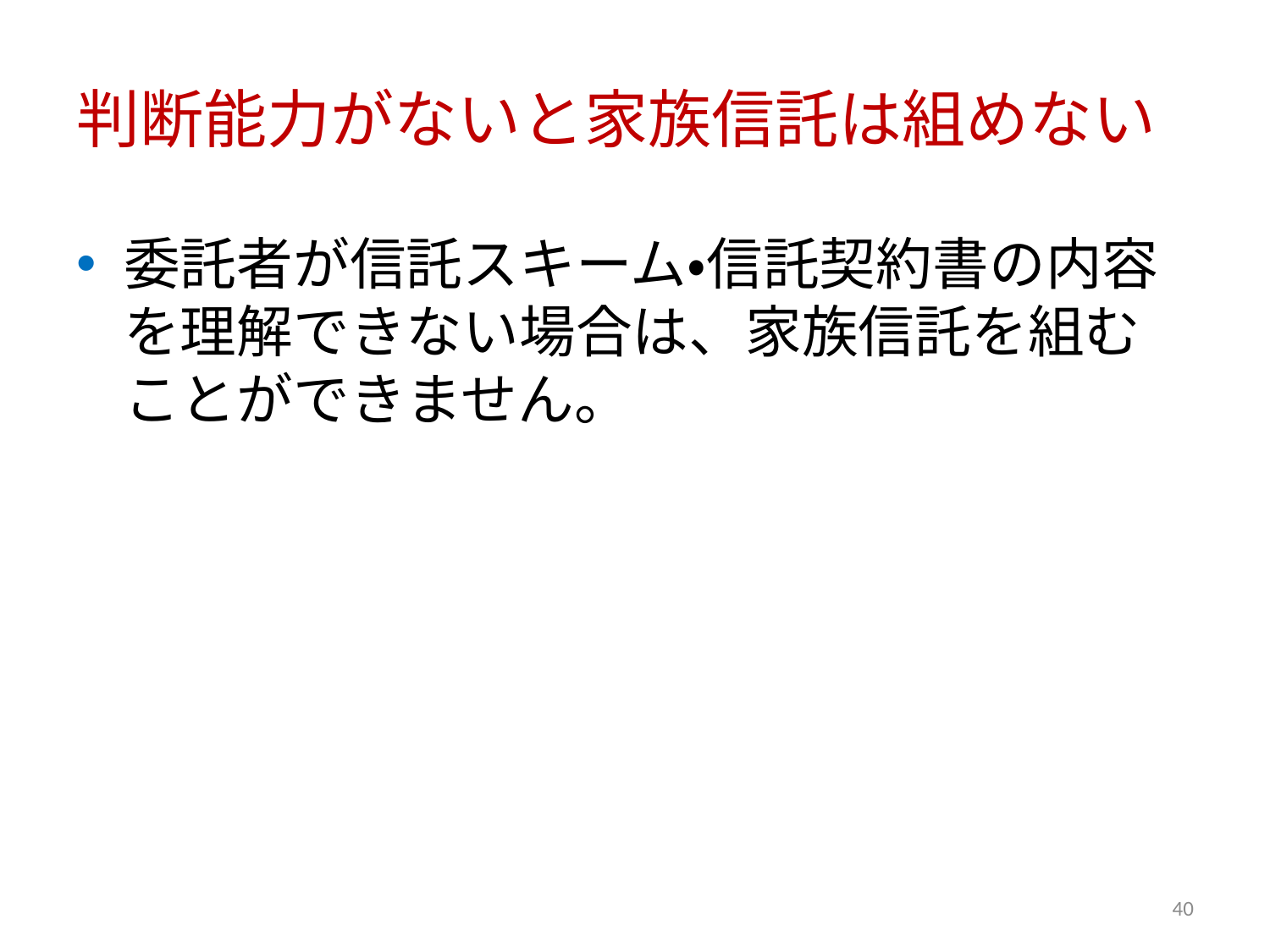

# 判断能力がないと家族信託は組めない
委託者が信託スキーム・信託契約書の内容を理解できない場合は、家族信託を組むことができません。
40